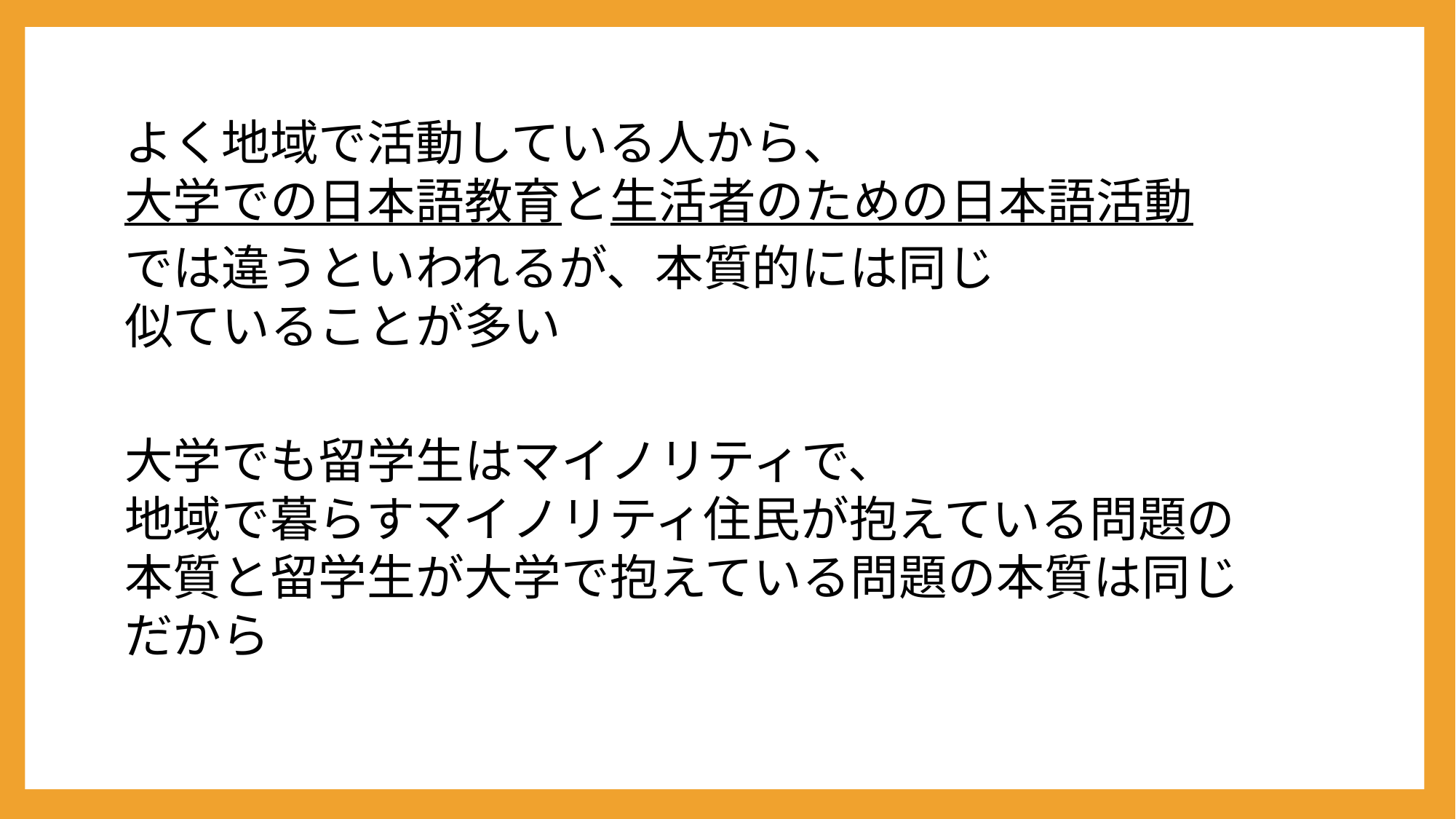

よく地域で活動している人から、
大学での日本語教育と生活者のための日本語活動
では違うといわれるが、本質的には同じ
似ていることが多い

大学でも留学生はマイノリティで、
地域で暮らすマイノリティ住民が抱えている問題の本質と留学生が大学で抱えている問題の本質は同じだから